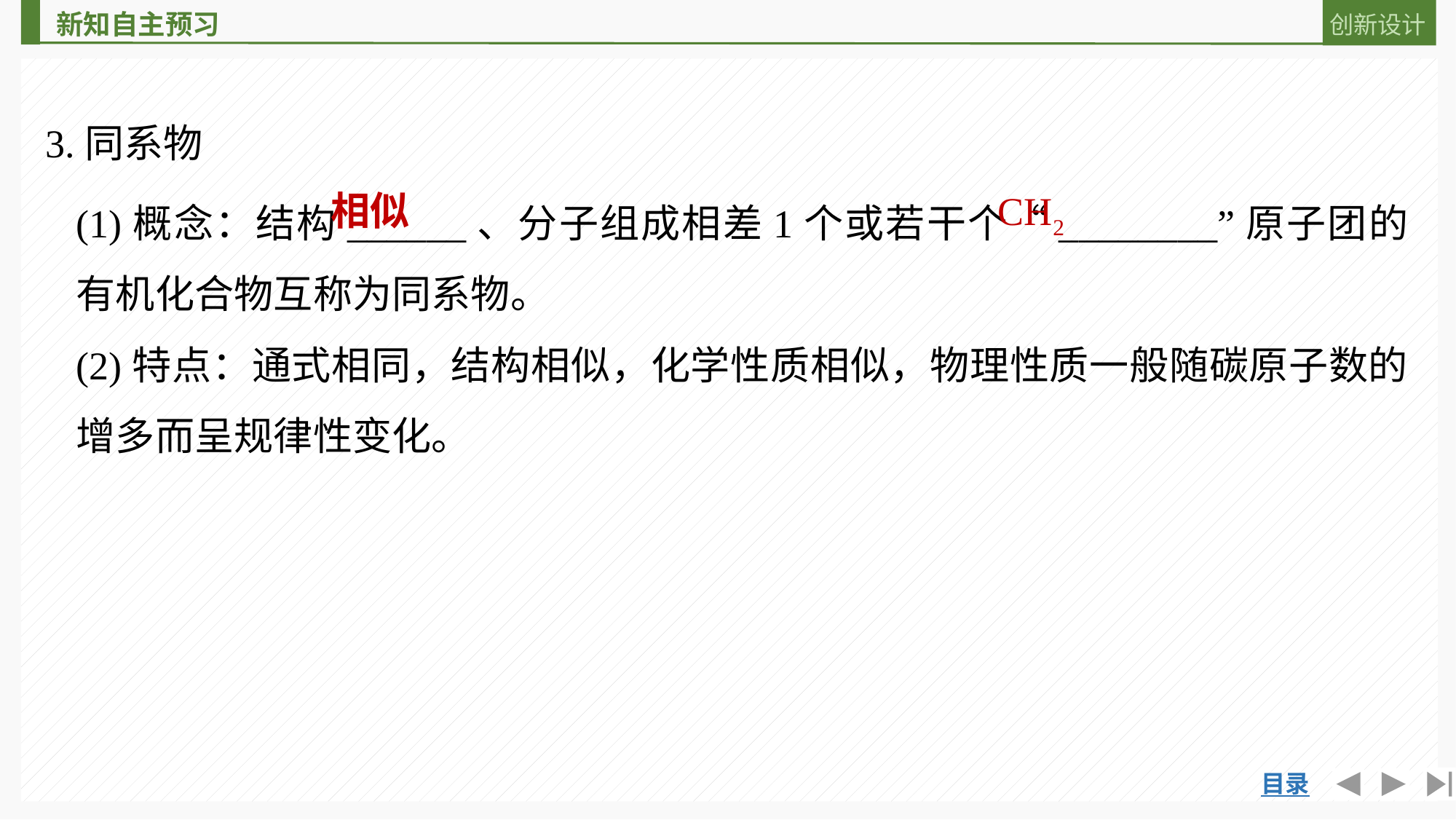

3.同系物
(1)概念：结构______、分子组成相差1个或若干个“________”原子团的有机化合物互称为同系物。
(2)特点：通式相同，结构相似，化学性质相似，物理性质一般随碳原子数的增多而呈规律性变化。
相似
CH2